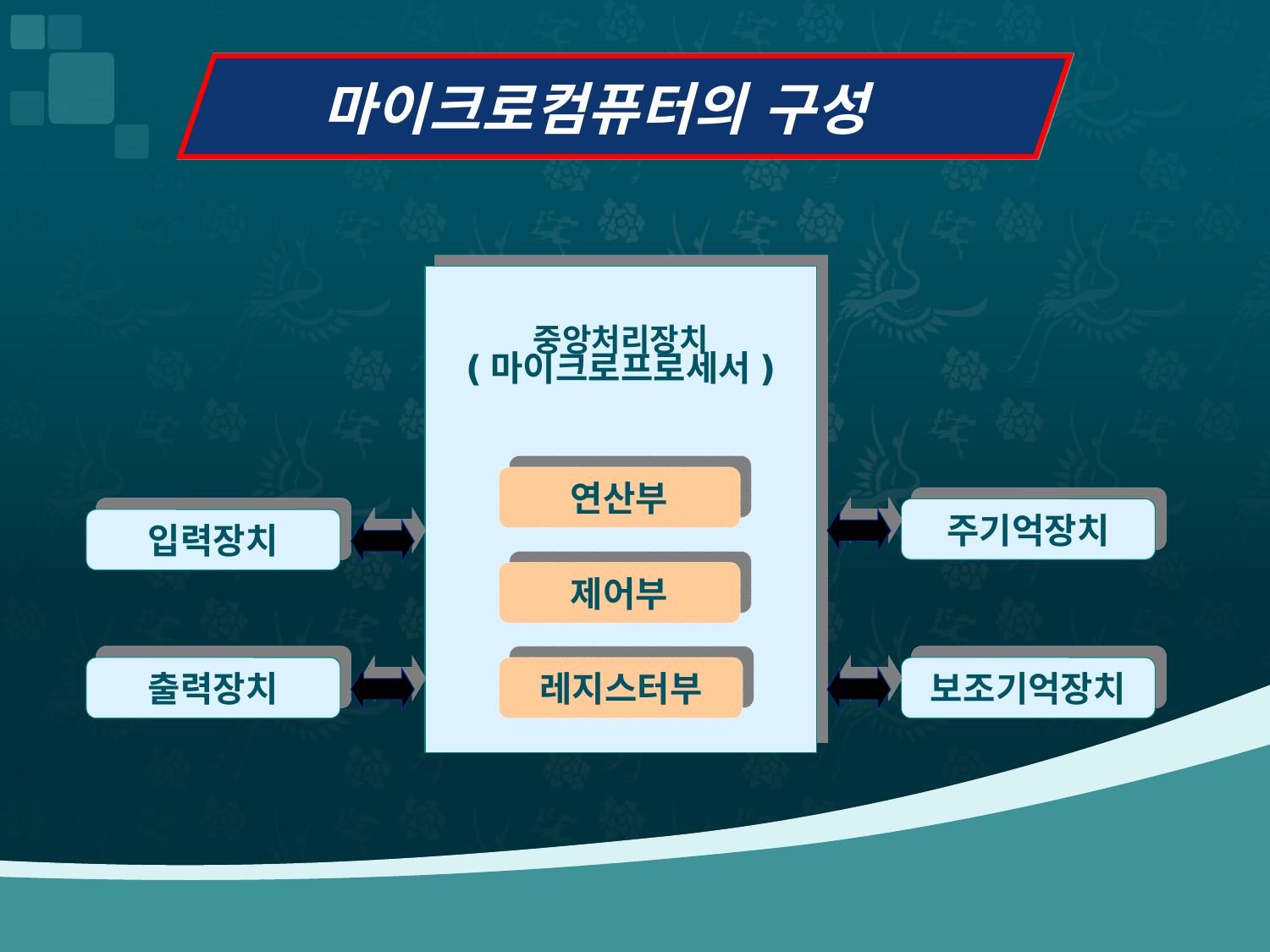

# 마이크로컴퓨터의 구성

중앙처리장치
(마이크로프로세서)

연산부
주기억장치
입력장치

제어부
출력장치
레지스터부
보조기억장치